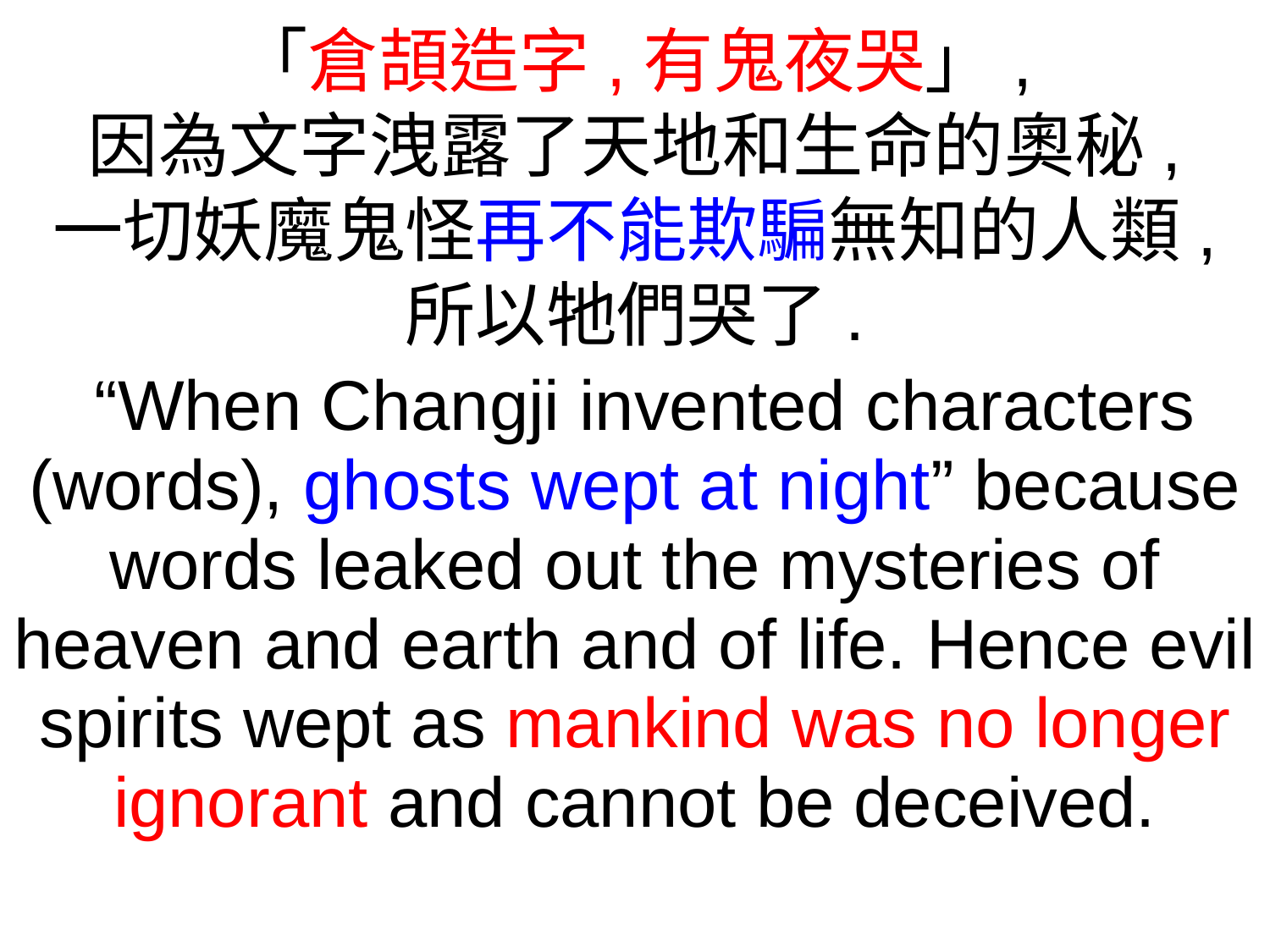

「倉頡造字,有鬼夜哭」,
因為文字洩露了天地和生命的奧秘,
一切妖魔鬼怪再不能欺騙無知的人類,
所以牠們哭了.
 “When Changji invented characters (words), ghosts wept at night” because words leaked out the mysteries of heaven and earth and of life. Hence evil spirits wept as mankind was no longer ignorant and cannot be deceived.